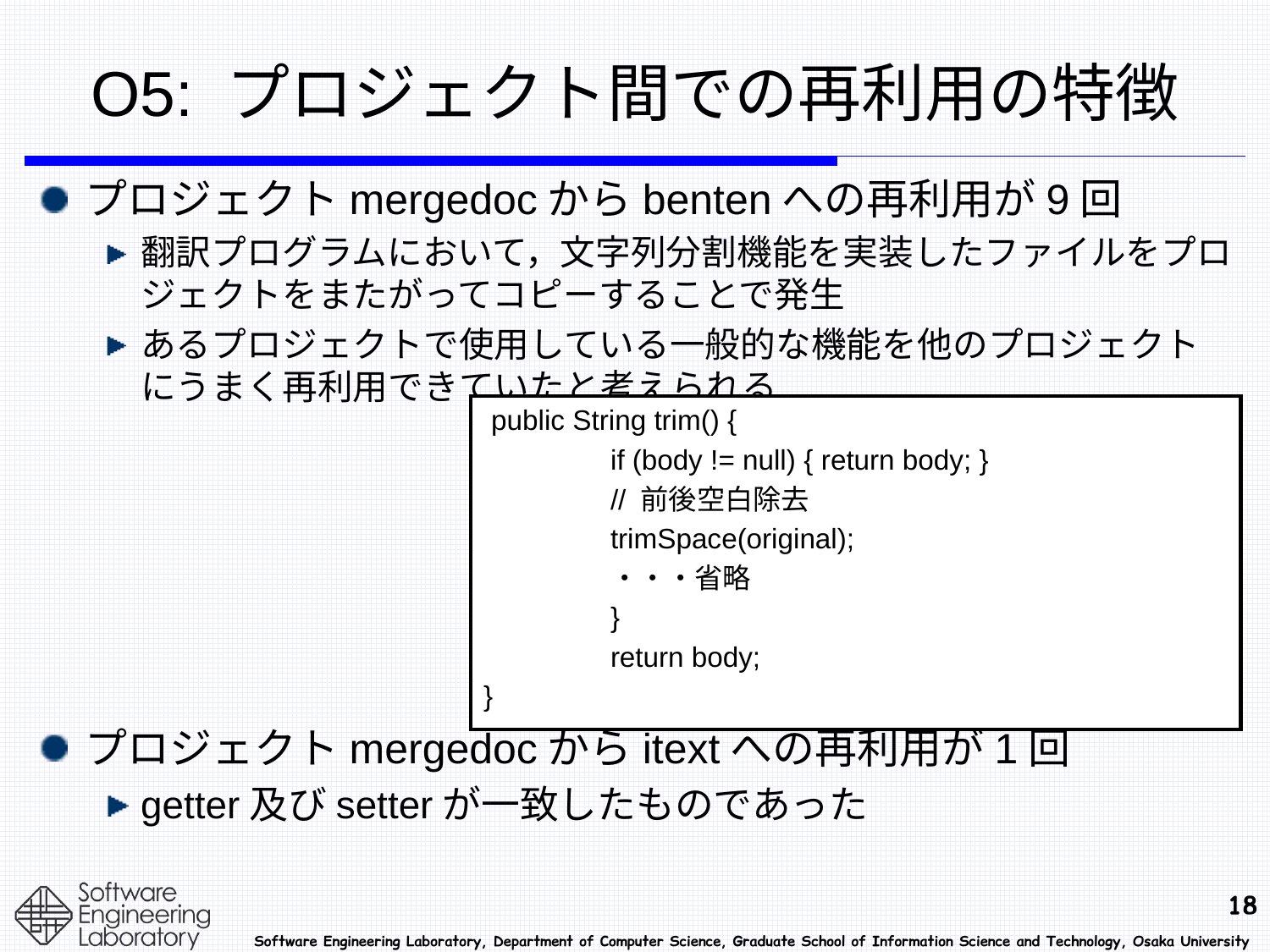

# O5: プロジェクト間での再利用の特徴
プロジェクトmergedocからbentenへの再利用が9回
翻訳プログラムにおいて，文字列分割機能を実装したファイルをプロジェクトをまたがってコピーすることで発生
あるプロジェクトで使用している一般的な機能を他のプロジェクトにうまく再利用できていたと考えられる

プロジェクトmergedocからitextへの再利用が1回
getter及びsetterが一致したものであった
 public String trim() {
	if (body != null) { return body; }
	// 前後空白除去
	trimSpace(original);
	・・・省略
	}
	return body;
}